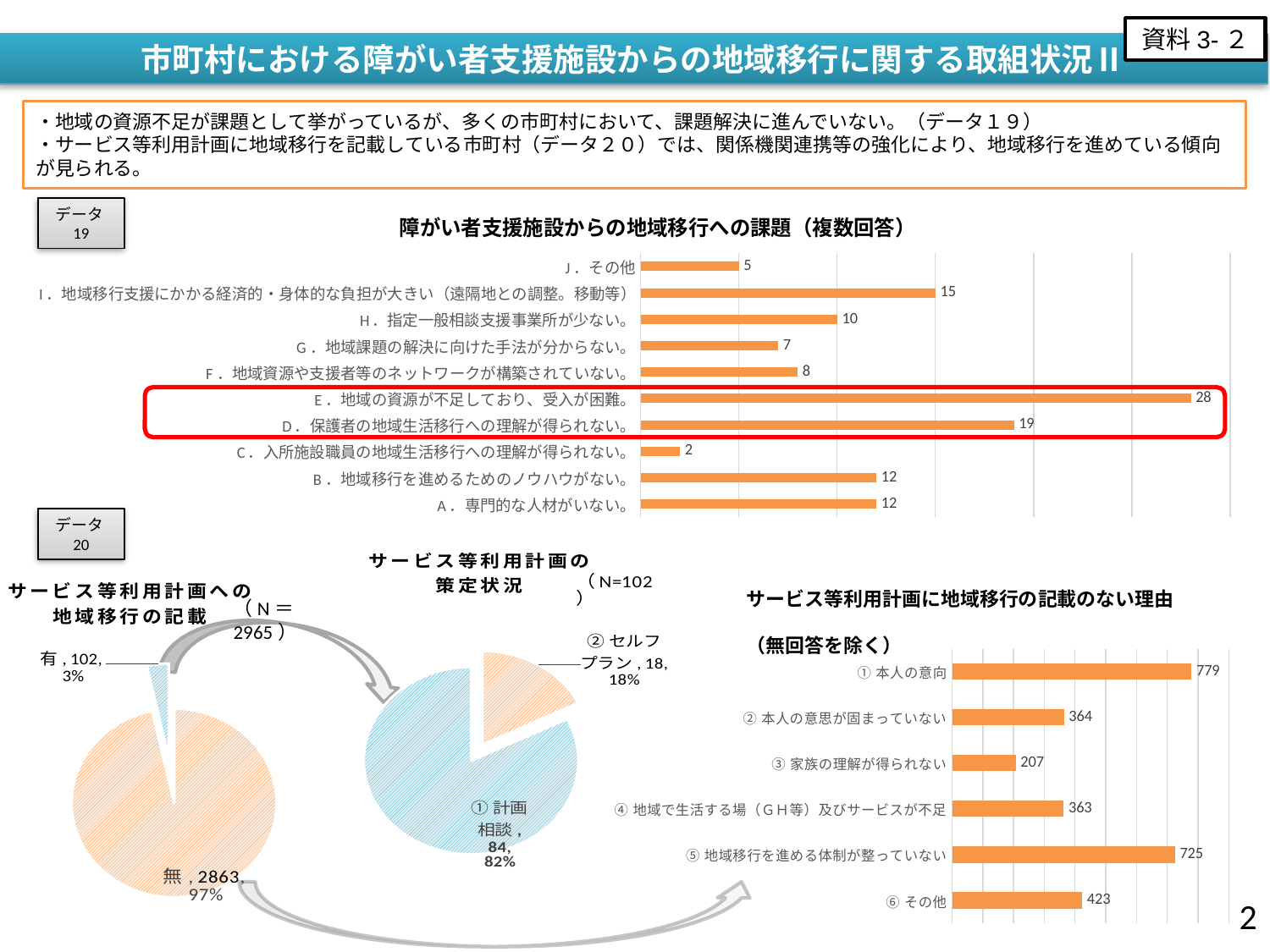

資料3‐２
市町村における障がい者支援施設からの地域移行に関する取組状況Ⅱ
・地域の資源不足が課題として挙がっているが、多くの市町村において、課題解決に進んでいない。（データ１９）
・サービス等利用計画に地域移行を記載している市町村（データ２０）では、関係機関連携等の強化により、地域移行を進めている傾向が見られる。

### Chart: 障がい者支援施設からの地域移行への課題（複数回答）

| Category |  |
|---|---|
| A．専門的な人材がいない。 | 12.0 |
| B．地域移行を進めるためのノウハウがない。 | 12.0 |
| C．入所施設職員の地域生活移行への理解が得られない。 | 2.0 |
| D．保護者の地域生活移行への理解が得られない。 | 19.0 |
| E．地域の資源が不足しており、受入が困難。 | 28.0 |
| F．地域資源や支援者等のネットワークが構築されていない。 | 8.0 |
| G．地域課題の解決に向けた手法が分からない。 | 7.0 |
| H．指定一般相談支援事業所が少ない。 | 10.0 |
| I．地域移行支援にかかる経済的・身体的な負担が大きい（遠隔地との調整。移動等） | 15.0 |
| J．その他 | 5.0 |
データ19

データ20

### Chart: サービス等利用計画の
策定状況

| Category | 有 |
|---|---|
| ②セルフプラン | 18.0 |
| ①計画相談 | 84.0 |

### Chart

| Category | 無 |
|---|---|
| ⑥その他 | 423.0 |
| ⑤地域移行を進める体制が整っていない | 725.0 |
| ④地域で生活する場（ＧＨ等）及びサービスが不足 | 363.0 |
| ③家族の理解が得られない | 207.0 |
| ②本人の意思が固まっていない | 364.0 |
| ①本人の意向 | 779.0 |

### Chart: サービス等利用計画への
地域移行の記載

| Category | 集計 |
|---|---|
| 無 | 2863.0 |
| 有 | 102.0 |
サービス等利用計画に地域移行の記載のない理由
　　　　　　　　　　　　　　　　　　　　　　　　　（無回答を除く）
（N＝2965）

2